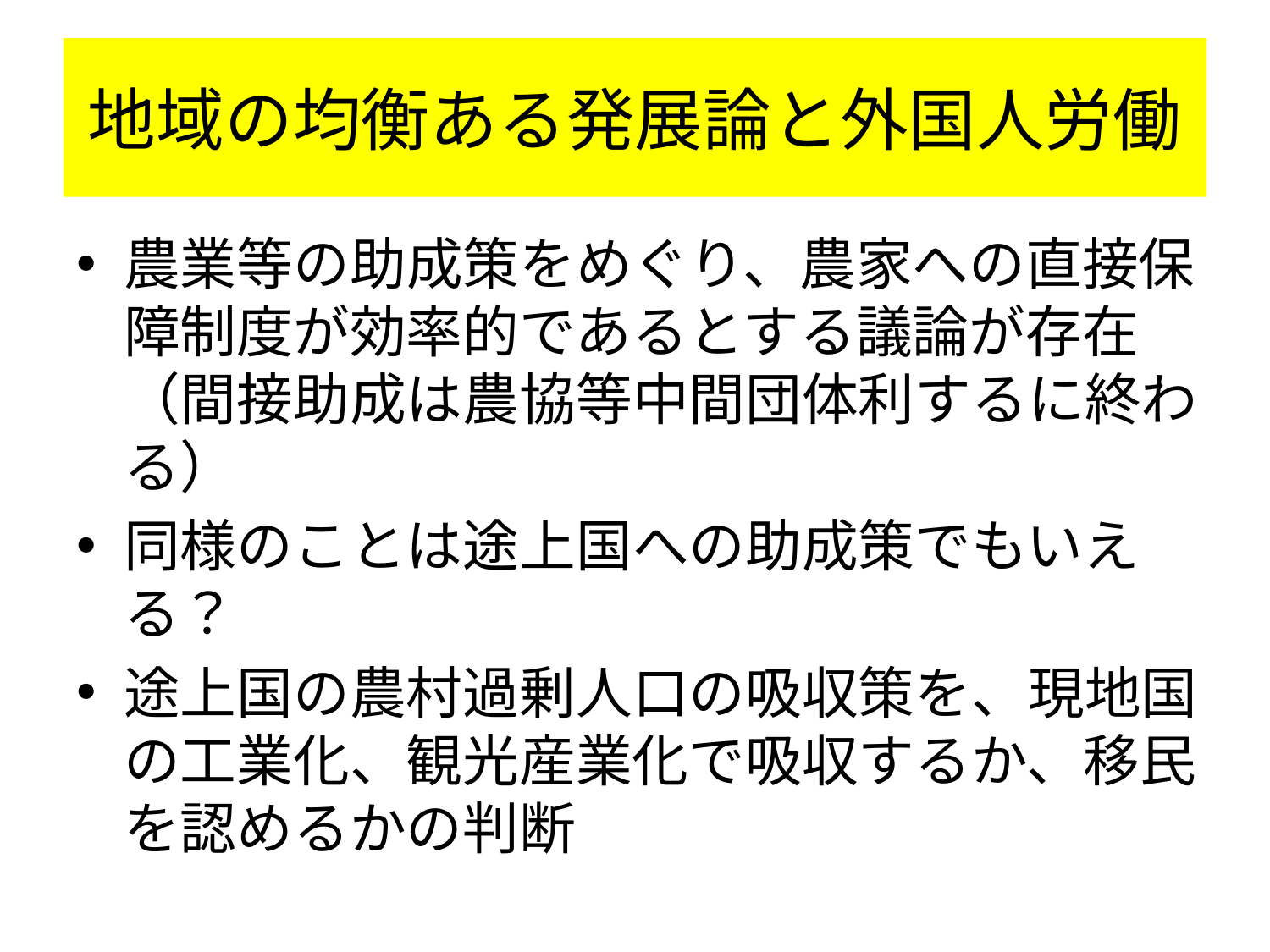

# 地域の均衡ある発展論と外国人労働
農業等の助成策をめぐり、農家への直接保障制度が効率的であるとする議論が存在（間接助成は農協等中間団体利するに終わる）
同様のことは途上国への助成策でもいえる？
途上国の農村過剰人口の吸収策を、現地国の工業化、観光産業化で吸収するか、移民を認めるかの判断